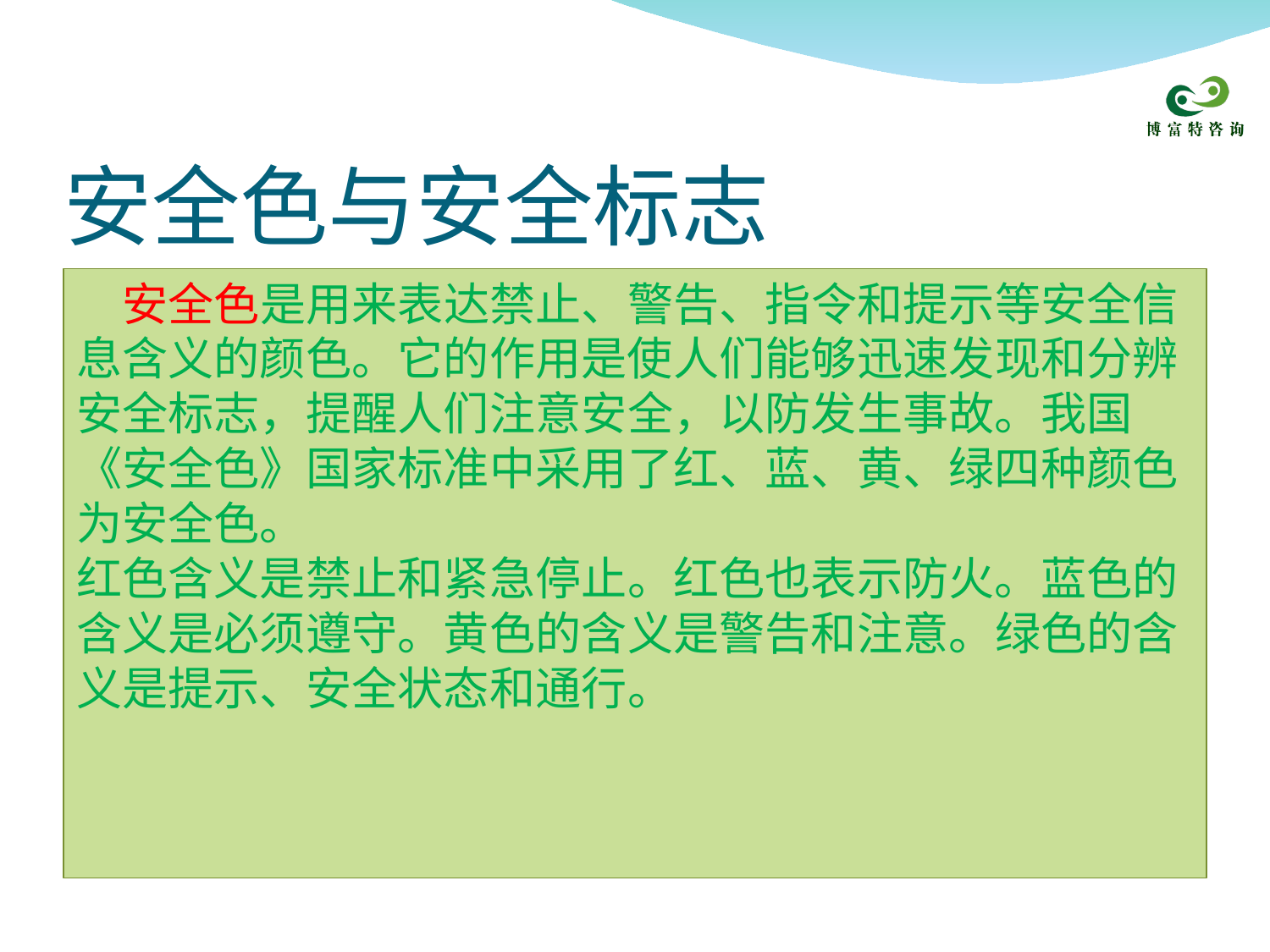

安全色与安全标志
　安全色是用来表达禁止、警告、指令和提示等安全信息含义的颜色。它的作用是使人们能够迅速发现和分辨安全标志，提醒人们注意安全，以防发生事故。我国《安全色》国家标准中采用了红、蓝、黄、绿四种颜色为安全色。
红色含义是禁止和紧急停止。红色也表示防火。蓝色的含义是必须遵守。黄色的含义是警告和注意。绿色的含义是提示、安全状态和通行。